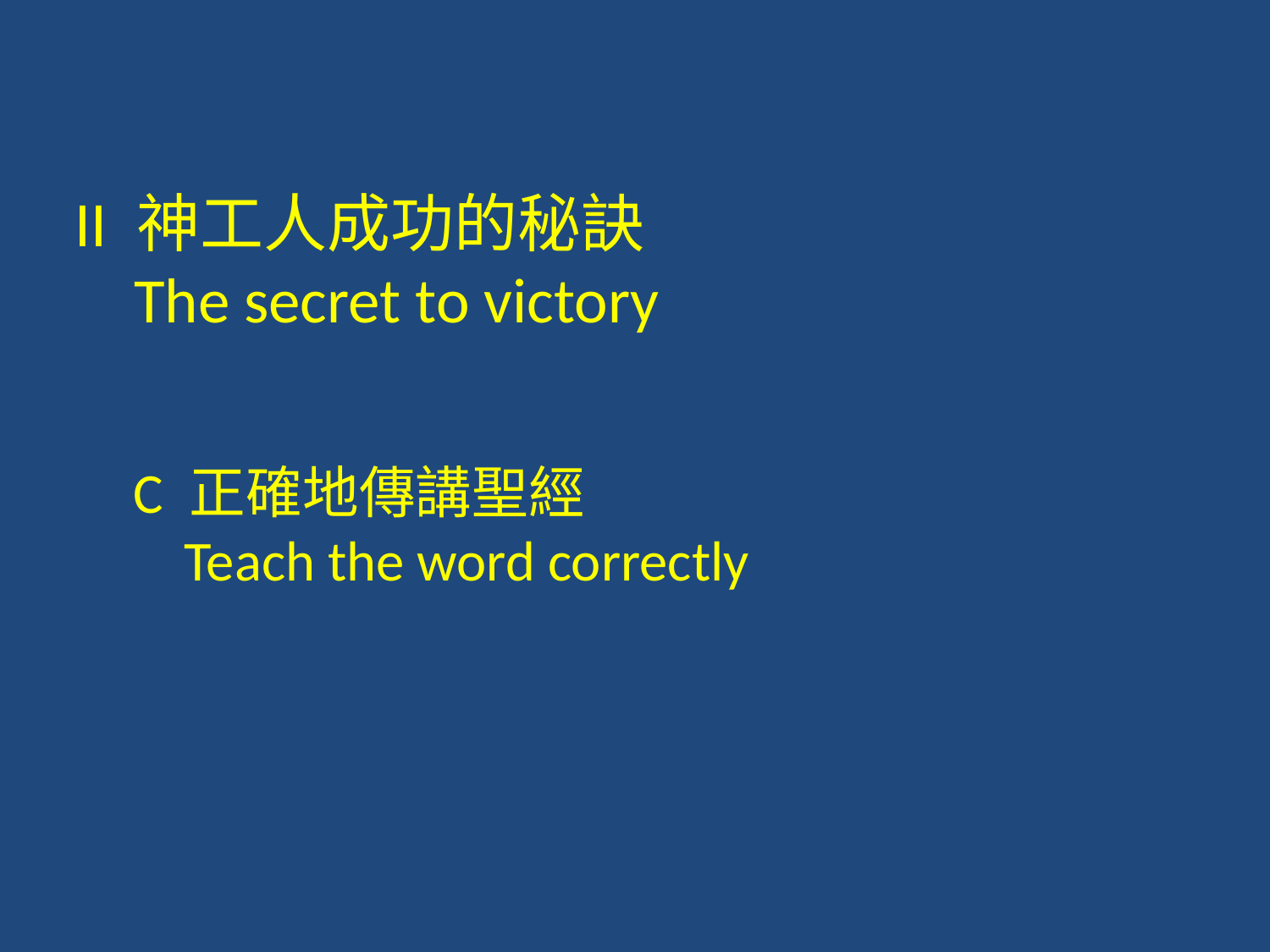

II 神工人成功的秘訣
      The secret to victory

C 正確地傳講聖經
    Teach the word correctly